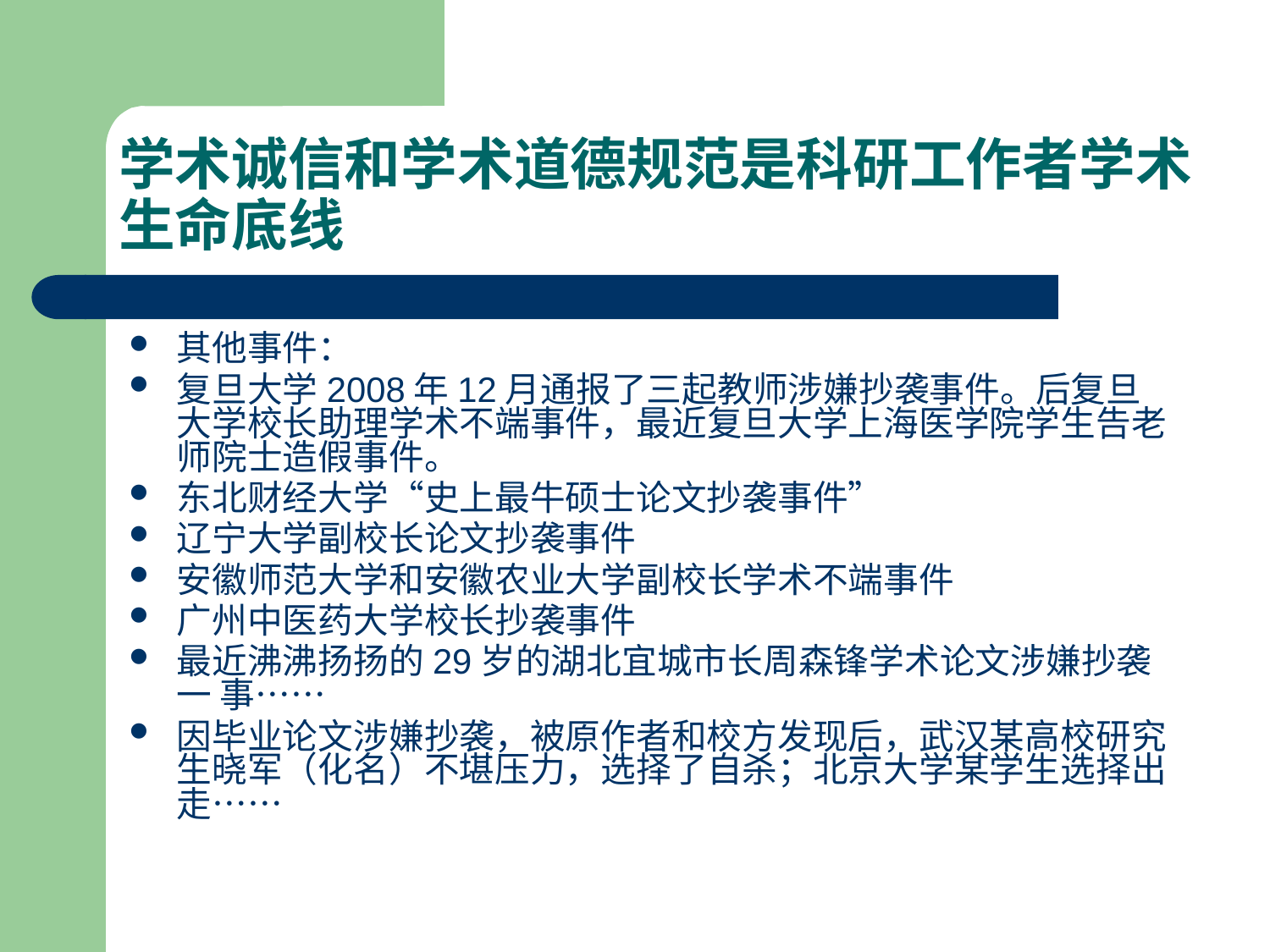

# 学术诚信和学术道德规范是科研工作者学术生命底线
其他事件：
复旦大学2008年12月通报了三起教师涉嫌抄袭事件。后复旦大学校长助理学术不端事件，最近复旦大学上海医学院学生告老师院士造假事件。
东北财经大学“史上最牛硕士论文抄袭事件”
辽宁大学副校长论文抄袭事件
安徽师范大学和安徽农业大学副校长学术不端事件
广州中医药大学校长抄袭事件
最近沸沸扬扬的29岁的湖北宜城市长周森锋学术论文涉嫌抄袭一 事……
因毕业论文涉嫌抄袭，被原作者和校方发现后，武汉某高校研究生晓军（化名）不堪压力，选择了自杀；北京大学某学生选择出走……